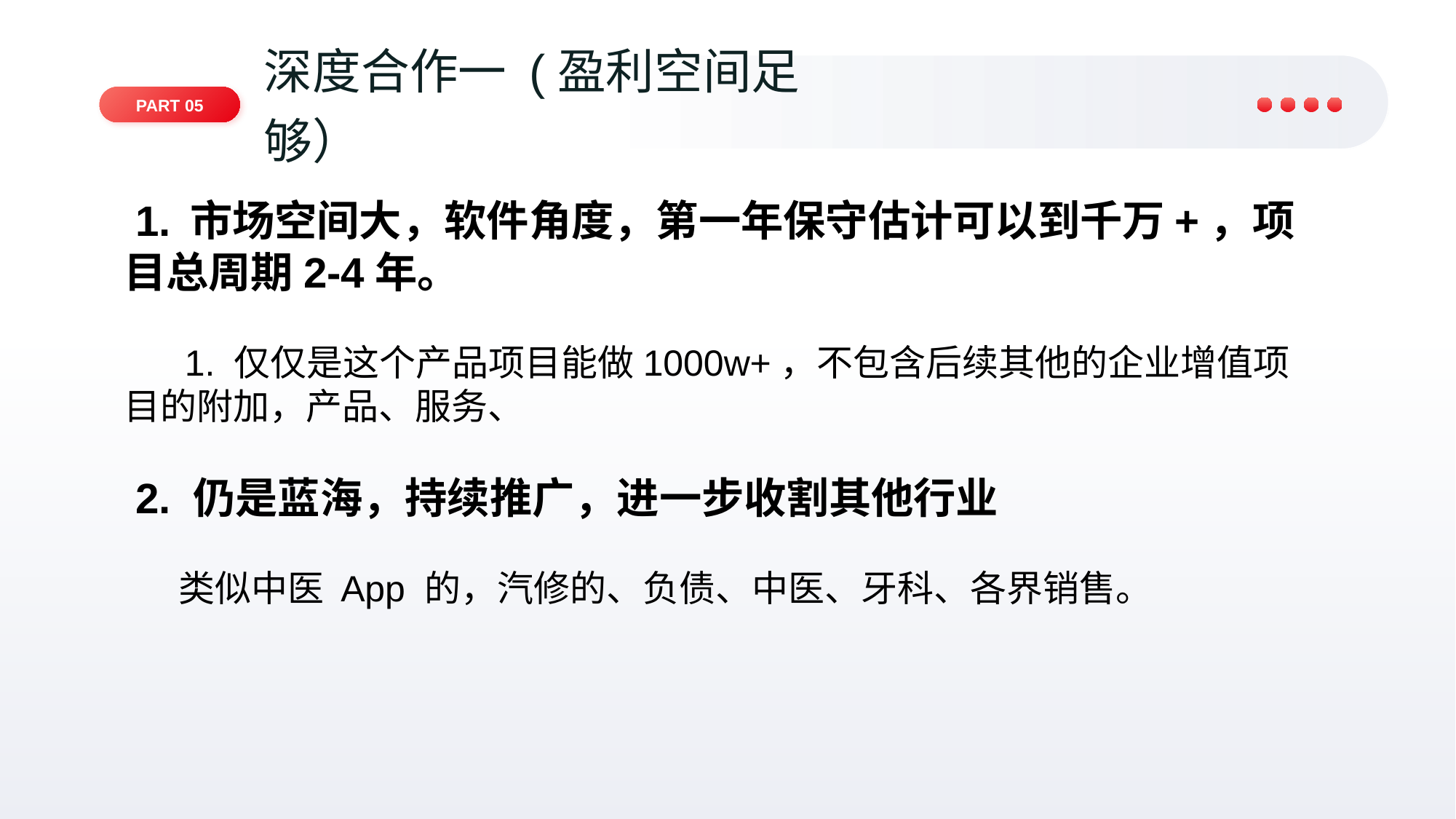

04

深度合作一 (盈利空间足够）

Part 05

 1. 市场空间大，软件角度，第一年保守估计可以到千万+，项目总周期2-4年。

      1. 仅仅是这个产品项目能做1000w+，不包含后续其他的企业增值项目的附加，产品、服务、

 2. 仍是蓝海，持续推广，进一步收割其他行业

类似中医 App 的，汽修的、负债、中医、牙科、各界销售。